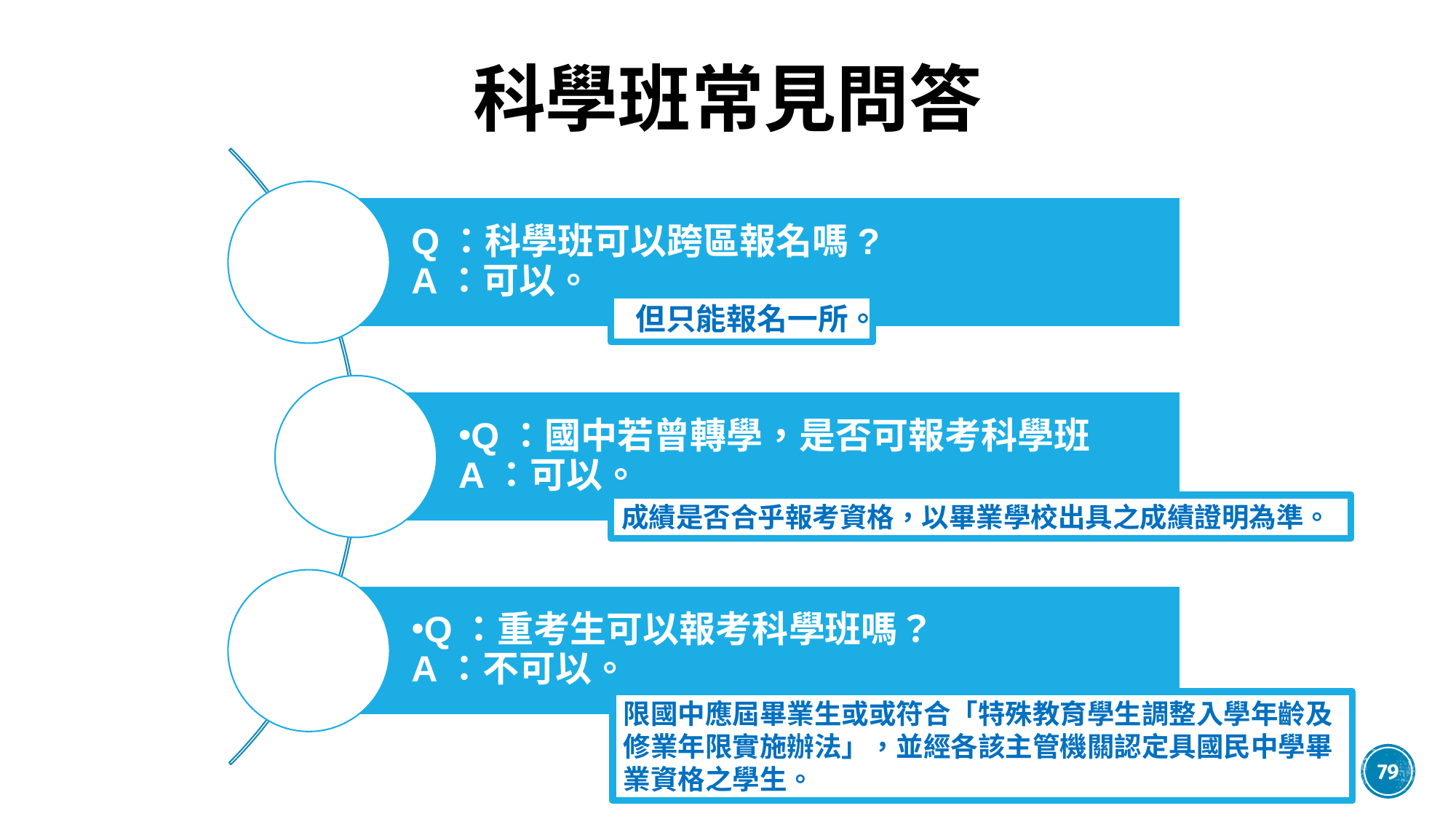

# 科學班常見問答
Q：科學班可以跨區報名嗎?
A：可以。
Q：國中若曾轉學，是否可報考科學班
A：可以。
Q：重考生可以報考科學班嗎？
A：不可以。
但只能報名一所。
成績是否合乎報考資格，以畢業學校出具之成績證明為準。
限國中應屆畢業生或或符合「特殊教育學生調整入學年齡及修業年限實施辦法」，並經各該主管機關認定具國民中學畢業資格之學生。
79